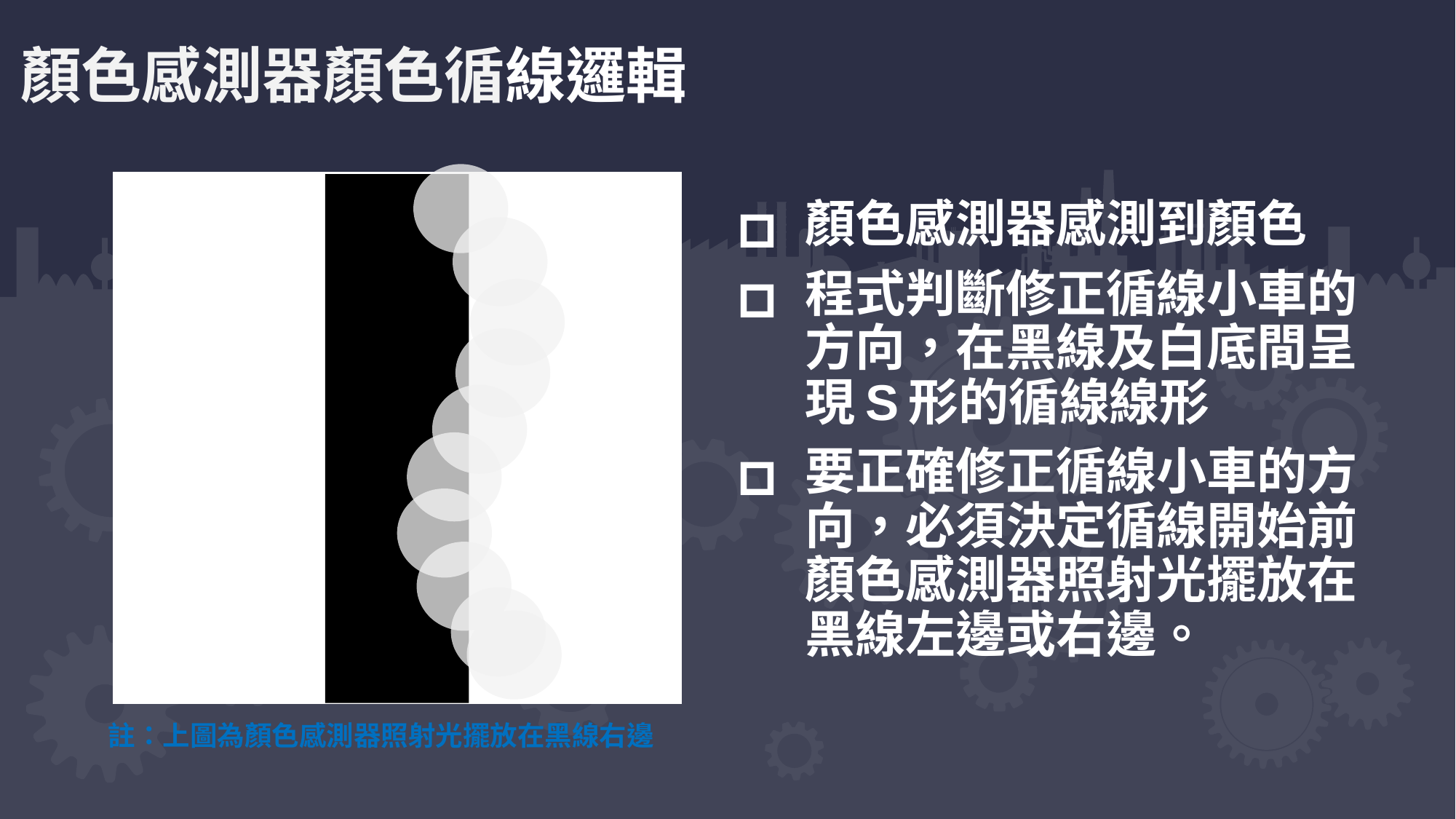

顏色感測器顏色循線邏輯

顏色感測器感測到顏色
程式判斷修正循線小車的方向，在黑線及白底間呈現S形的循線線形
要正確修正循線小車的方向，必須決定循線開始前顏色感測器照射光擺放在黑線左邊或右邊。

註：上圖為顏色感測器照射光擺放在黑線右邊